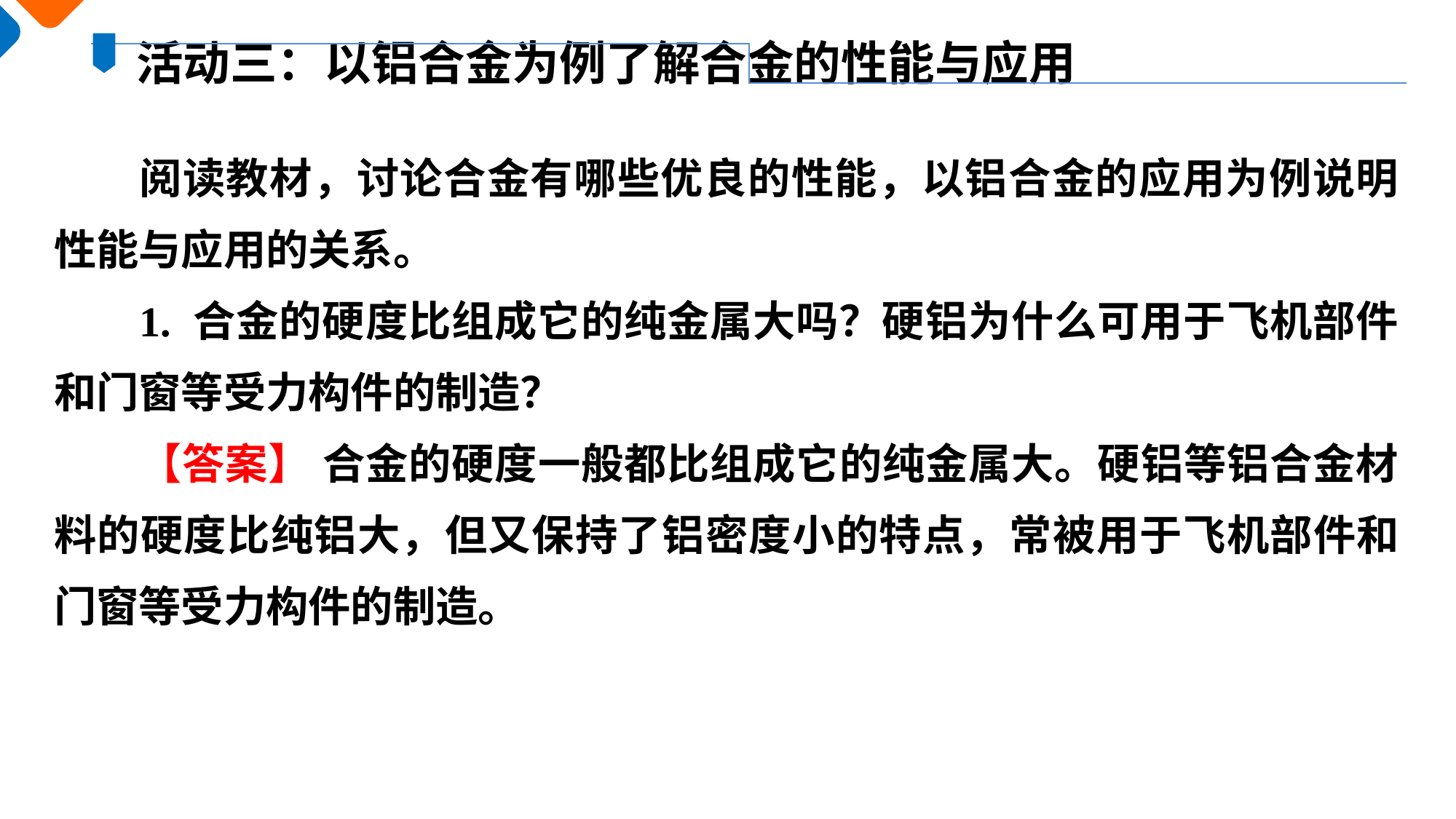

活动三：以铝合金为例了解合金的性能与应用

阅读教材，讨论合金有哪些优良的性能，以铝合金的应用为例说明性能与应用的关系。
1. 合金的硬度比组成它的纯金属大吗？硬铝为什么可用于飞机部件和门窗等受力构件的制造？
【答案】 合金的硬度一般都比组成它的纯金属大。硬铝等铝合金材料的硬度比纯铝大，但又保持了铝密度小的特点，常被用于飞机部件和门窗等受力构件的制造。